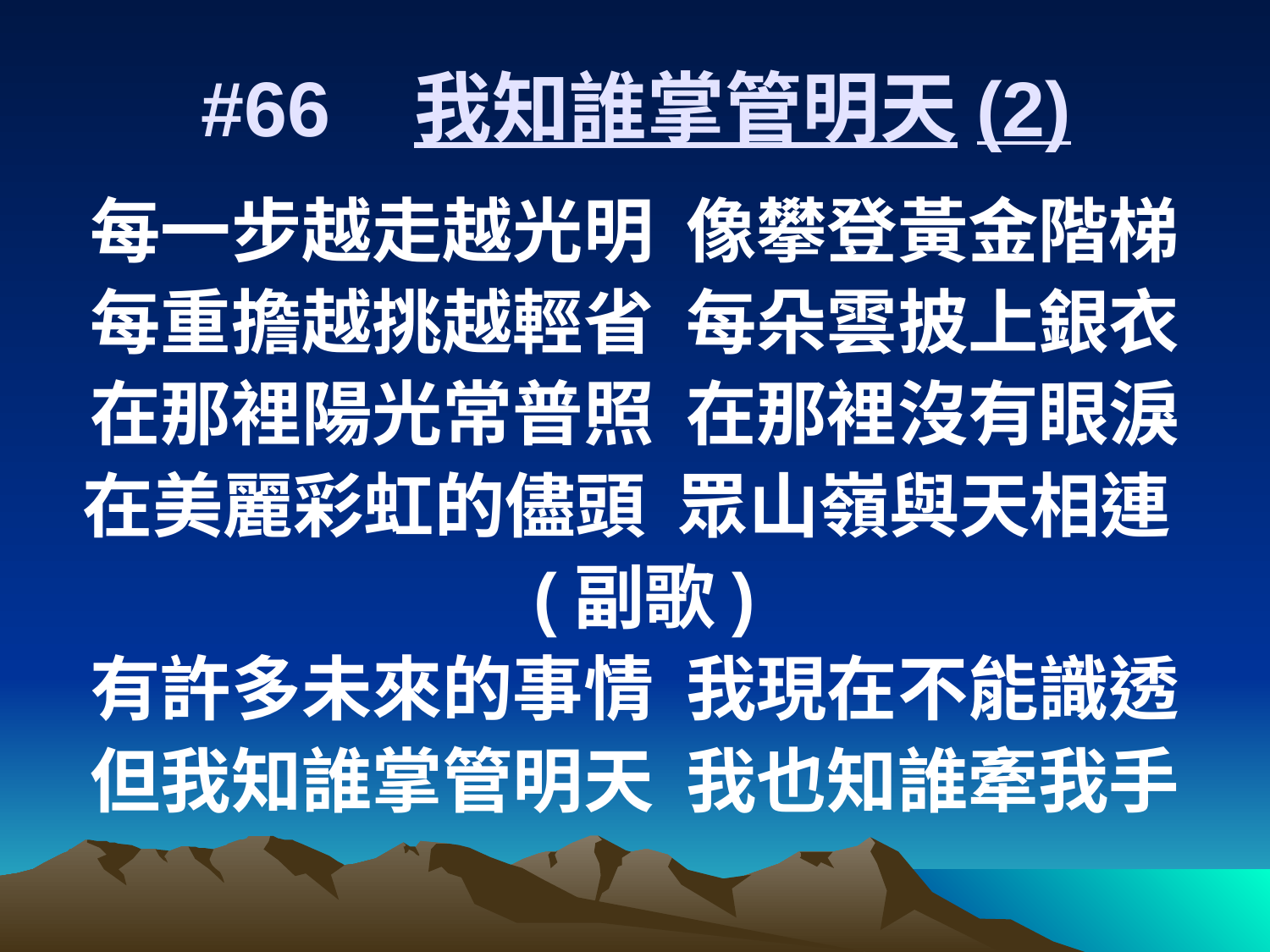

# #66   我知誰掌管明天(2)
每一步越走越光明  像攀登黃金階梯
每重擔越挑越輕省  每朵雲披上銀衣
在那裡陽光常普照  在那裡沒有眼淚
在美麗彩虹的儘頭  眾山嶺與天相連
 (副歌)
有許多未來的事情  我現在不能識透
但我知誰掌管明天  我也知誰牽我手